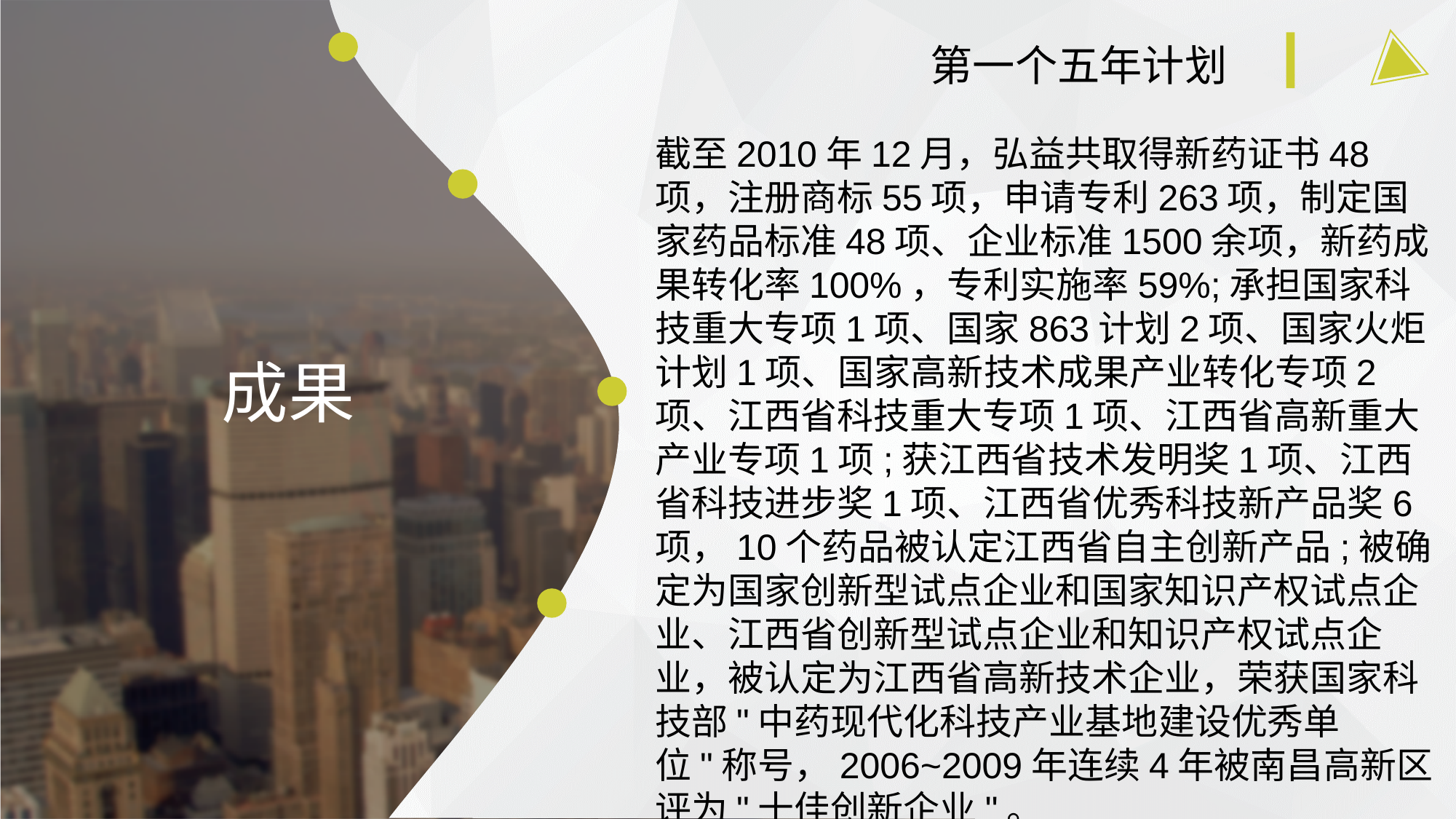

第一个五年计划

截至2010年12月，弘益共取得新药证书48项，注册商标55项，申请专利263项，制定国家药品标准48项、企业标准1500余项，新药成果转化率100%，专利实施率59%;承担国家科技重大专项1项、国家863计划2项、国家火炬计划1项、国家高新技术成果产业转化专项2项、江西省科技重大专项1项、江西省高新重大产业专项1项;获江西省技术发明奖1项、江西省科技进步奖1项、江西省优秀科技新产品奖6项，10个药品被认定江西省自主创新产品;被确定为国家创新型试点企业和国家知识产权试点企业、江西省创新型试点企业和知识产权试点企业，被认定为江西省高新技术企业，荣获国家科技部"中药现代化科技产业基地建设优秀单位"称号，2006~2009年连续4年被南昌高新区评为"十佳创新企业"。

成果